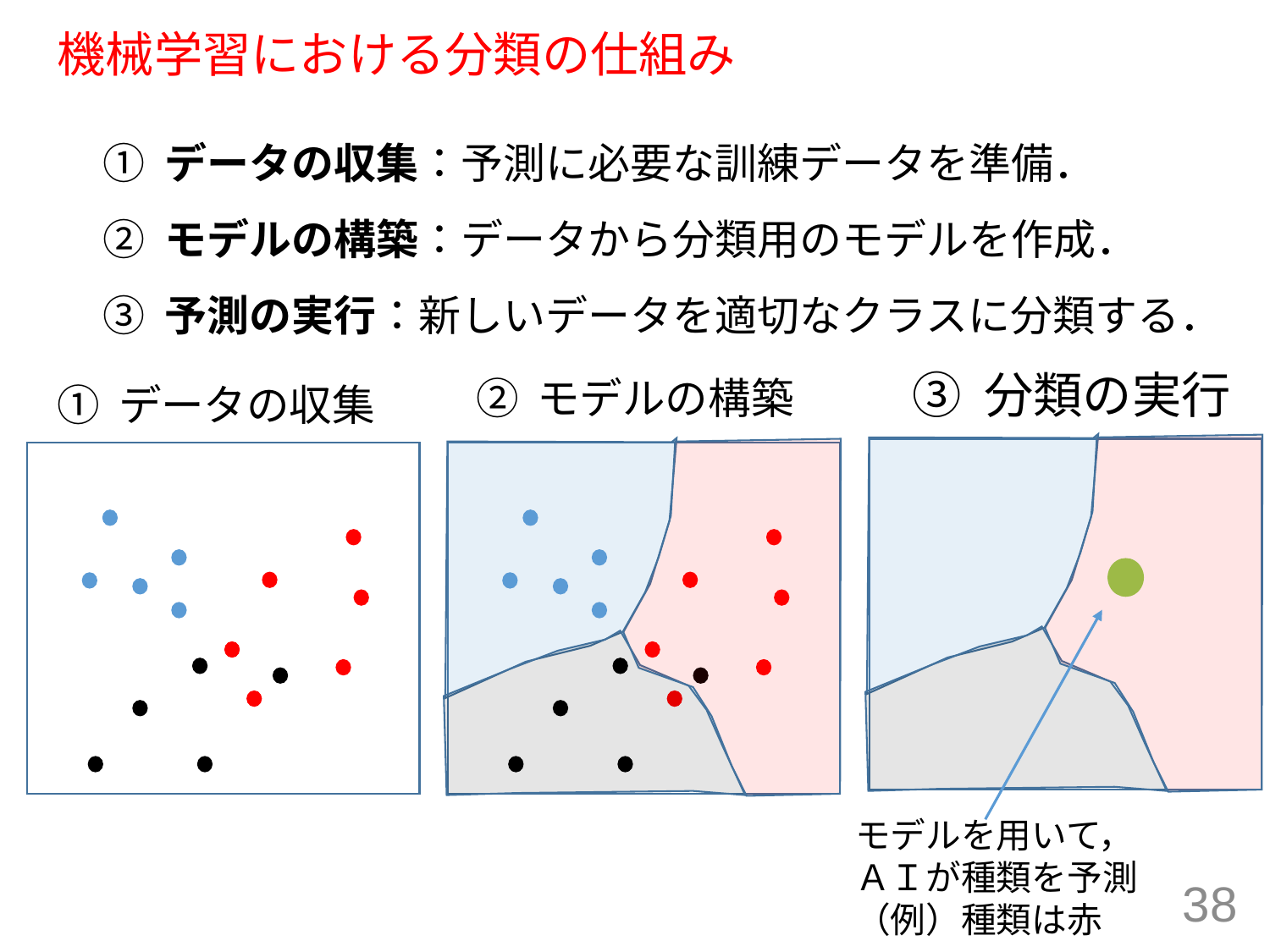

# 機械学習における分類の仕組み
① データの収集：予測に必要な訓練データを準備．
② モデルの構築：データから分類用のモデルを作成．
③ 予測の実行：新しいデータを適切なクラスに分類する．
③ 分類の実行
② モデルの構築
① データの収集

モデルを用いて，
ＡＩが種類を予測
（例）種類は赤
38